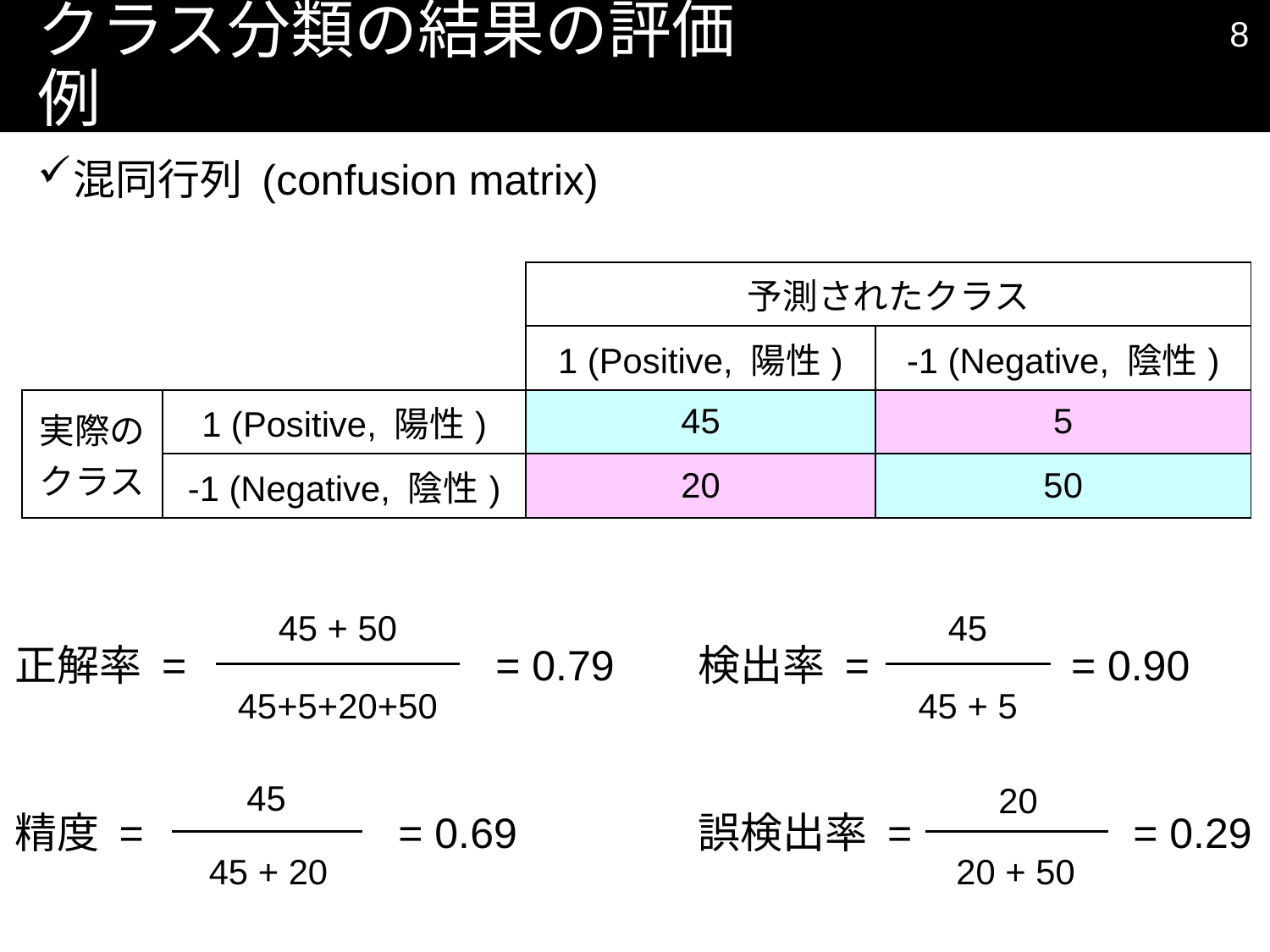

8
# クラス分類の結果の評価 例
混同行列 (confusion matrix)
|  |  | 予測されたクラス |  |
| --- | --- | --- | --- |
|  |  | 1 (Positive, 陽性) | -1 (Negative, 陰性) |
| 実際の クラス | 1 (Positive, 陽性) | 45 | 5 |
|  | -1 (Negative, 陰性) | 20 | 50 |
45 + 50
45
正解率 =
= 0.79
検出率 =
= 0.90
45+5+20+50
45 + 5
45
20
= 0.69
= 0.29
精度 =
誤検出率 =
45 + 20
20 + 50